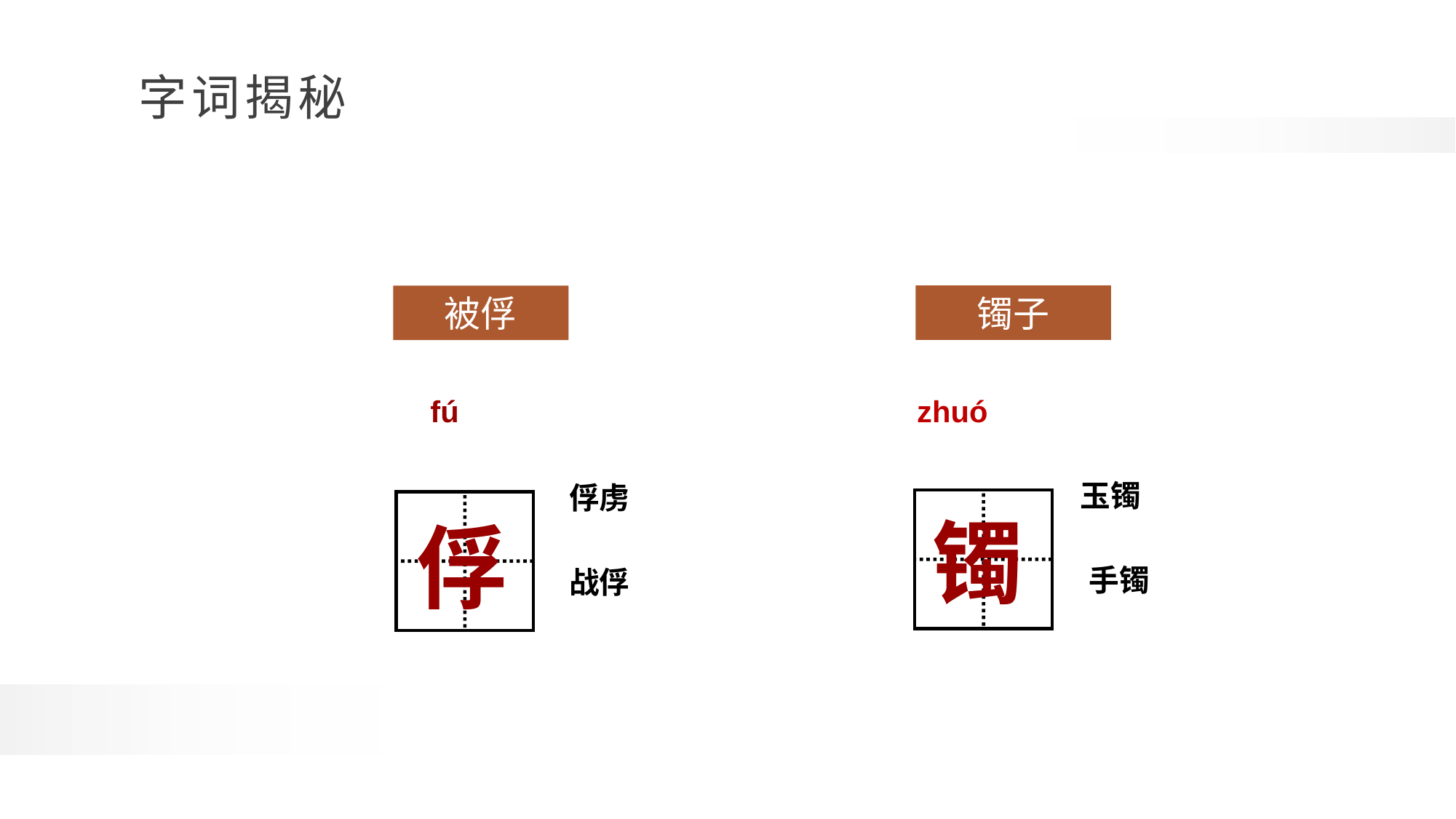

镯子
被俘
fú
zhuó
玉镯
俘虏

镯
俘
手镯
战俘